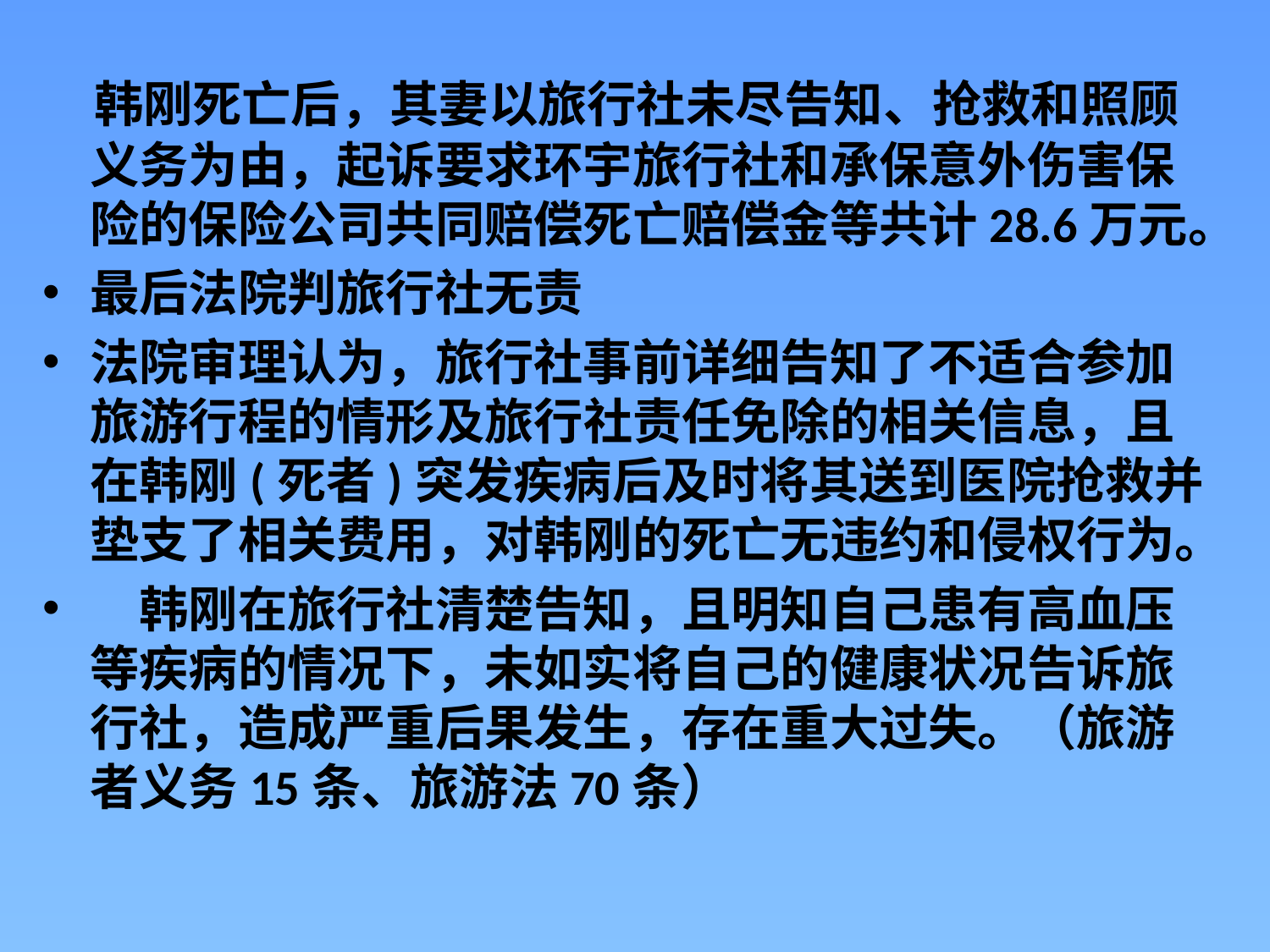

#
   韩刚死亡后，其妻以旅行社未尽告知、抢救和照顾义务为由，起诉要求环宇旅行社和承保意外伤害保险的保险公司共同赔偿死亡赔偿金等共计28.6万元。
最后法院判旅行社无责
法院审理认为，旅行社事前详细告知了不适合参加旅游行程的情形及旅行社责任免除的相关信息，且在韩刚(死者)突发疾病后及时将其送到医院抢救并垫支了相关费用，对韩刚的死亡无违约和侵权行为。
　韩刚在旅行社清楚告知，且明知自己患有高血压等疾病的情况下，未如实将自己的健康状况告诉旅行社，造成严重后果发生，存在重大过失。（旅游者义务15条、旅游法70条）